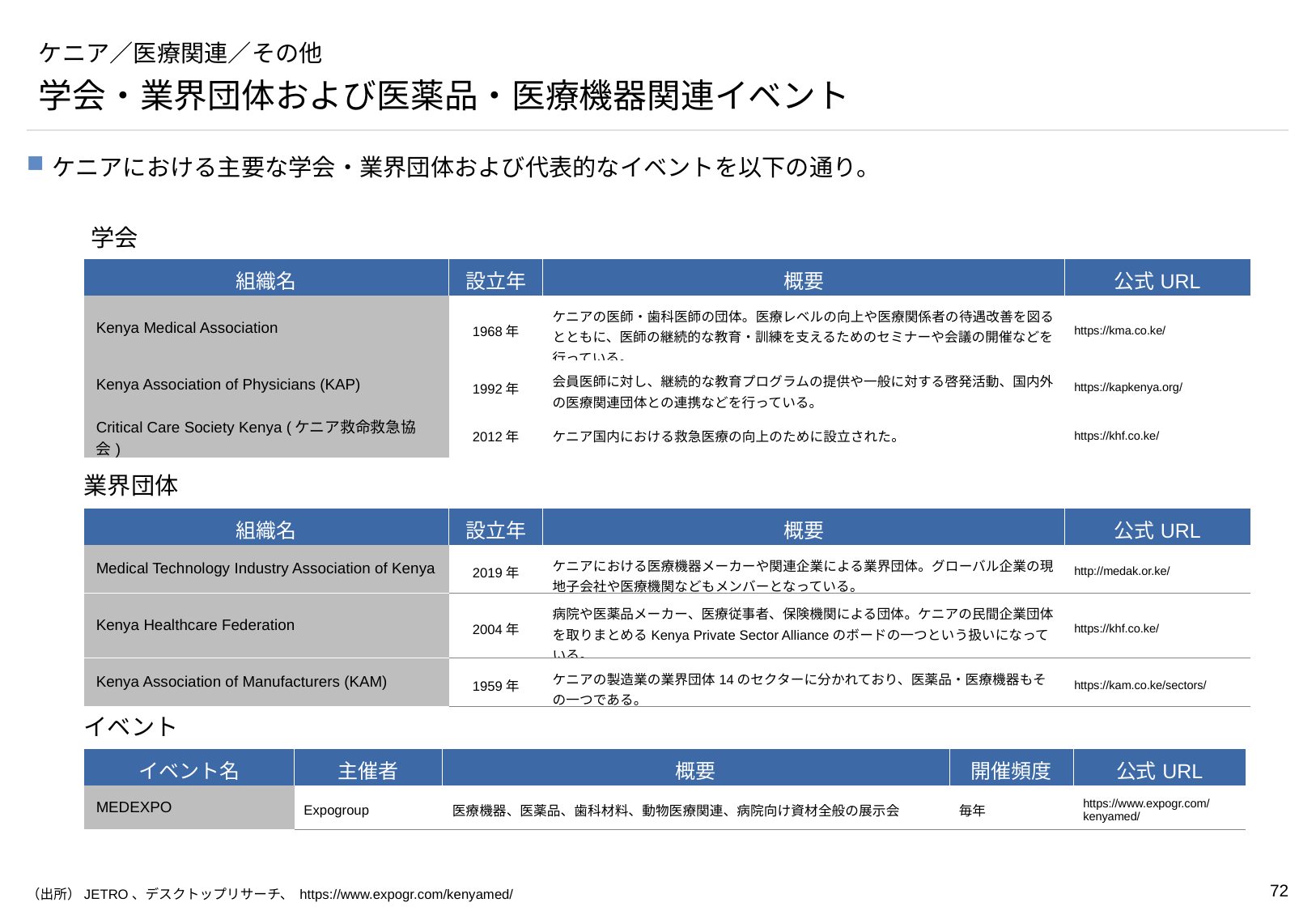

# ケニア／医療関連／その他
学会・業界団体および医薬品・医療機器関連イベント
ケニアにおける主要な学会・業界団体および代表的なイベントを以下の通り。
学会
| 組織名 | 設立年 | 概要 | 公式URL |
| --- | --- | --- | --- |
| Kenya Medical Association | 1968年 | ケニアの医師・歯科医師の団体。医療レベルの向上や医療関係者の待遇改善を図るとともに、医師の継続的な教育・訓練を支えるためのセミナーや会議の開催などを行っている。 | https://kma.co.ke/ |
| Kenya Association of Physicians (KAP) | 1992年 | 会員医師に対し、継続的な教育プログラムの提供や一般に対する啓発活動、国内外の医療関連団体との連携などを行っている。 | https://kapkenya.org/ |
| Critical Care Society Kenya (ケニア救命救急協会) | 2012年 | ケニア国内における救急医療の向上のために設立された。 | https://khf.co.ke/ |
業界団体
| 組織名 | 設立年 | 概要 | 公式URL |
| --- | --- | --- | --- |
| Medical Technology Industry Association of Kenya | 2019年 | ケニアにおける医療機器メーカーや関連企業による業界団体。グローバル企業の現地子会社や医療機関などもメンバーとなっている。 | http://medak.or.ke/ |
| Kenya Healthcare Federation | 2004年 | 病院や医薬品メーカー、医療従事者、保険機関による団体。ケニアの民間企業団体を取りまとめるKenya Private Sector Allianceのボードの一つという扱いになっている。 | https://khf.co.ke/ |
| Kenya Association of Manufacturers (KAM) | 1959年 | ケニアの製造業の業界団体14のセクターに分かれており、医薬品・医療機器もその一つである。 | https://kam.co.ke/sectors/ |
イベント
| イベント名 | 主催者 | 概要 | 開催頻度 | 公式URL |
| --- | --- | --- | --- | --- |
| MEDEXPO | Expogroup | 医療機器、医薬品、歯科材料、動物医療関連、病院向け資材全般の展示会 | 毎年 | https://www.expogr.com/kenyamed/ |
（出所）JETRO、デスクトップリサーチ、 https://www.expogr.com/kenyamed/